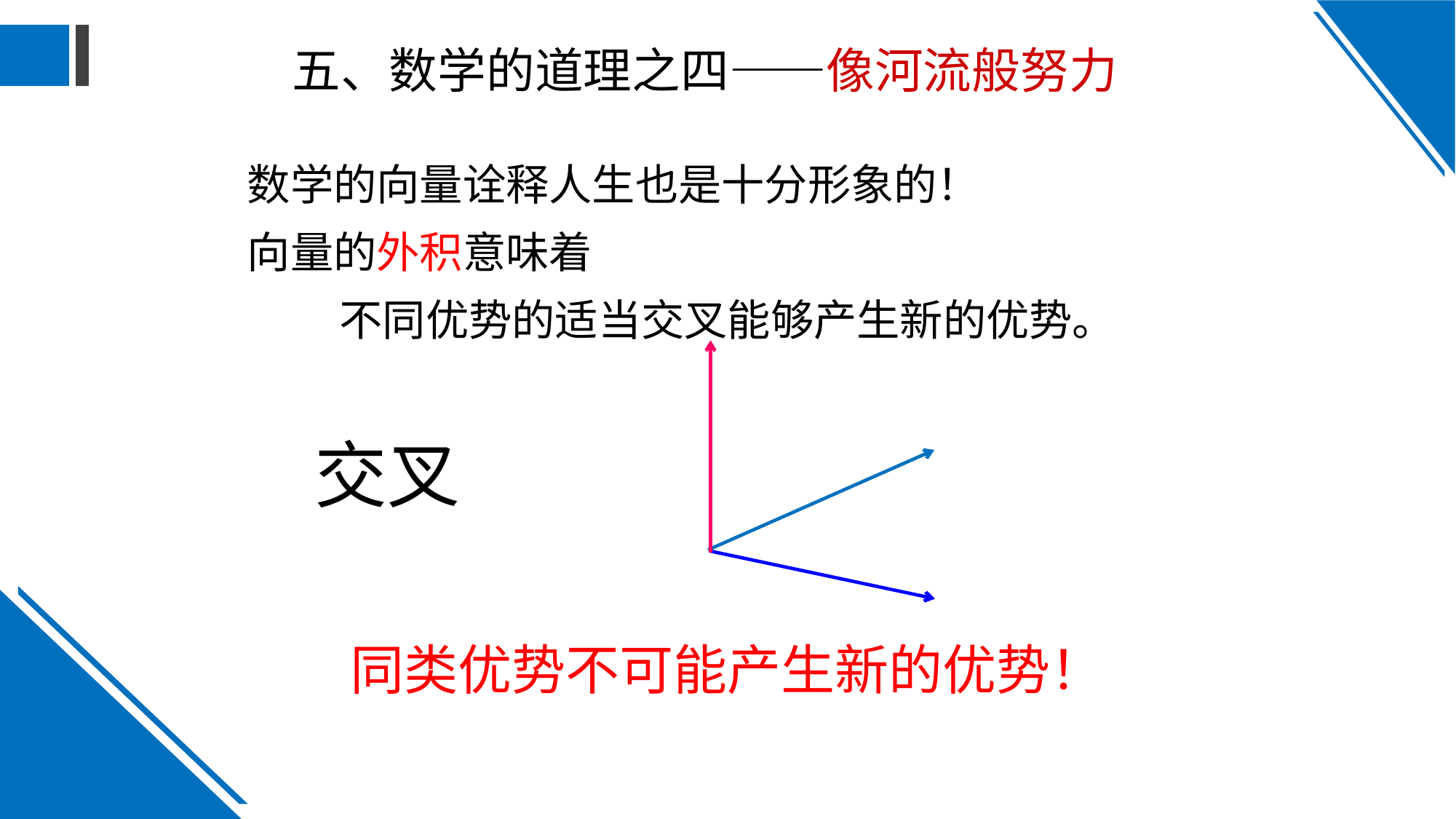

# 五、数学的道理之四——像河流般努力
数学的向量诠释人生也是十分形象的！
向量的外积意味着
不同优势的适当交叉能够产生新的优势。

      交叉

同类优势不可能产生新的优势！